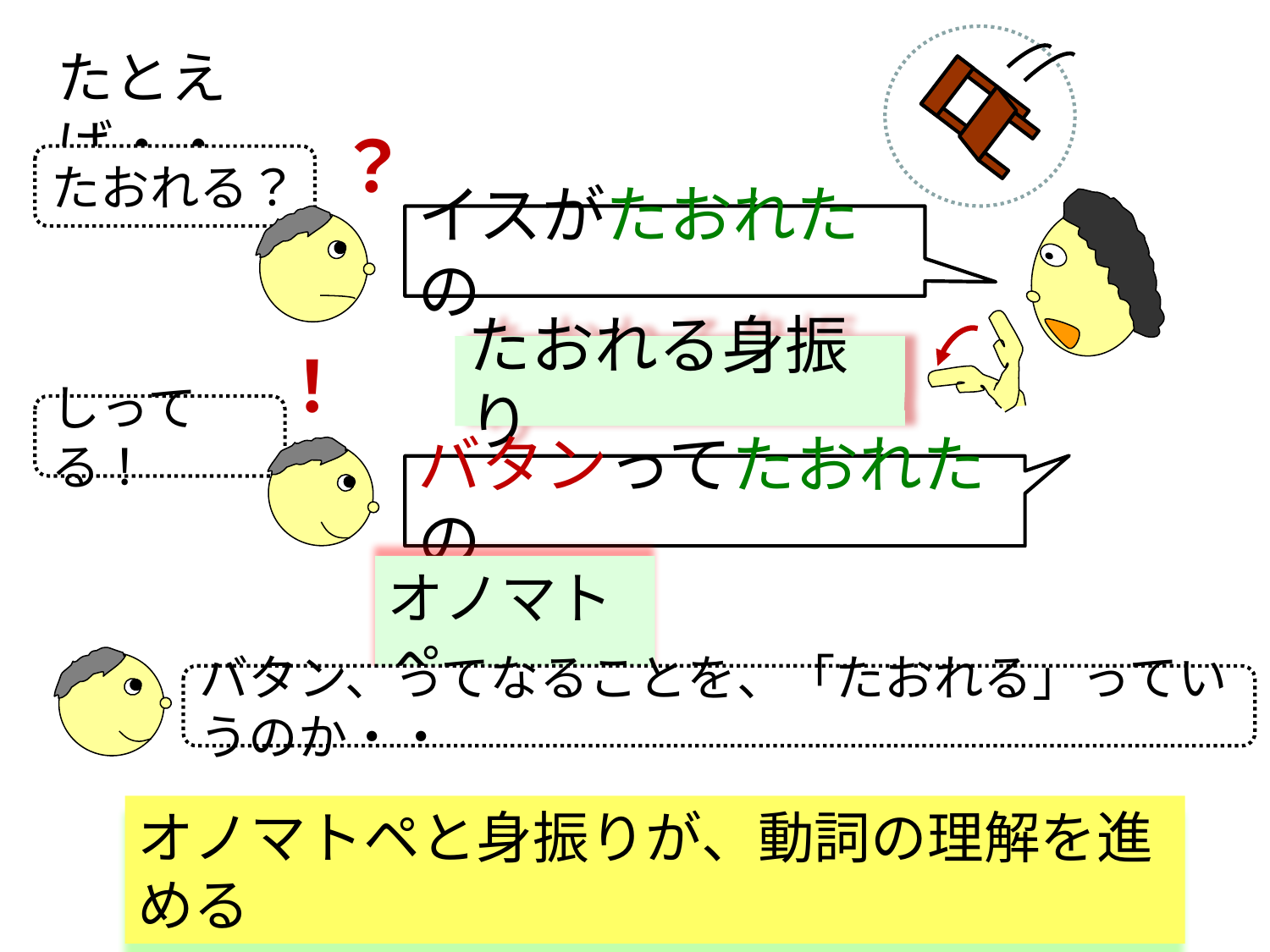

たとえば・・

？
たおれる？

イスがたおれたの

！
たおれる身振り
しってる！

バタンってたおれたの
オノマトペ

バタン、ってなることを、「たおれる」っていうのか・・
オノマトペと身振りが、動詞の理解を進める